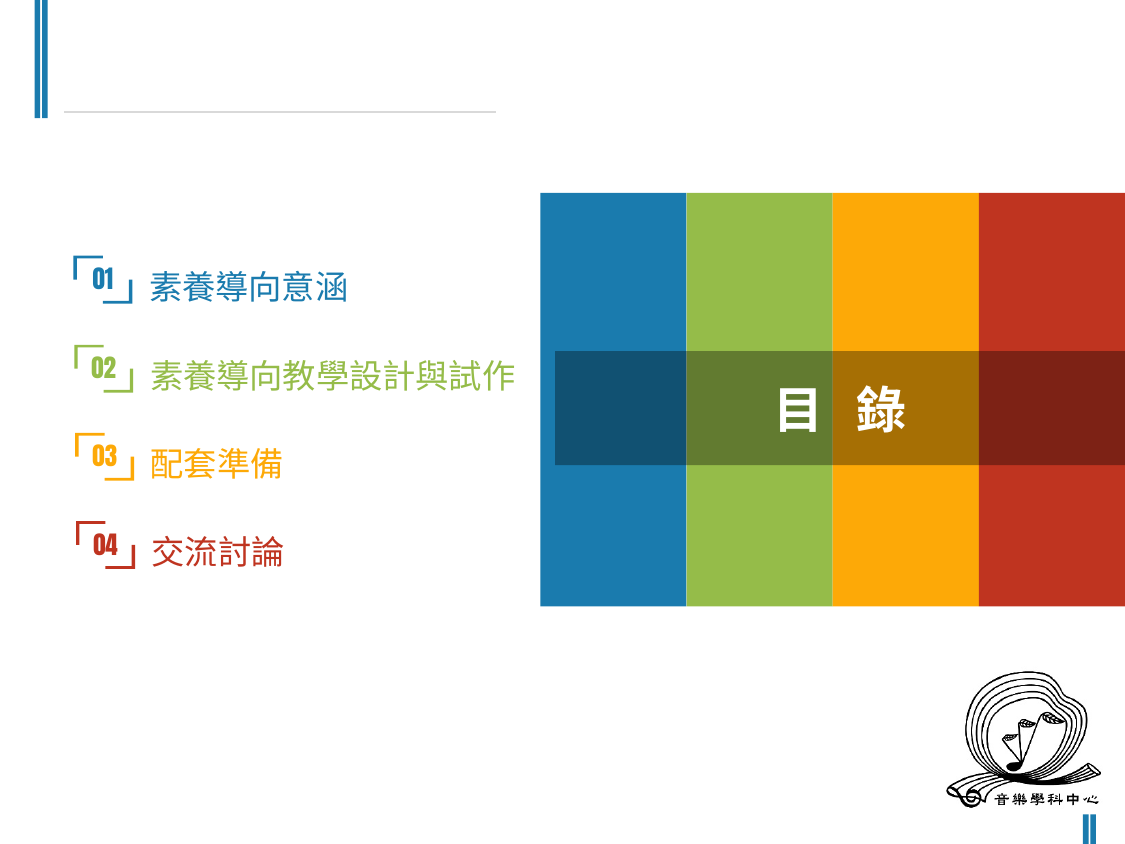

01
素養導向意涵
02
素養導向教學設計與試作
目   錄
03
配套準備
04
交流討論